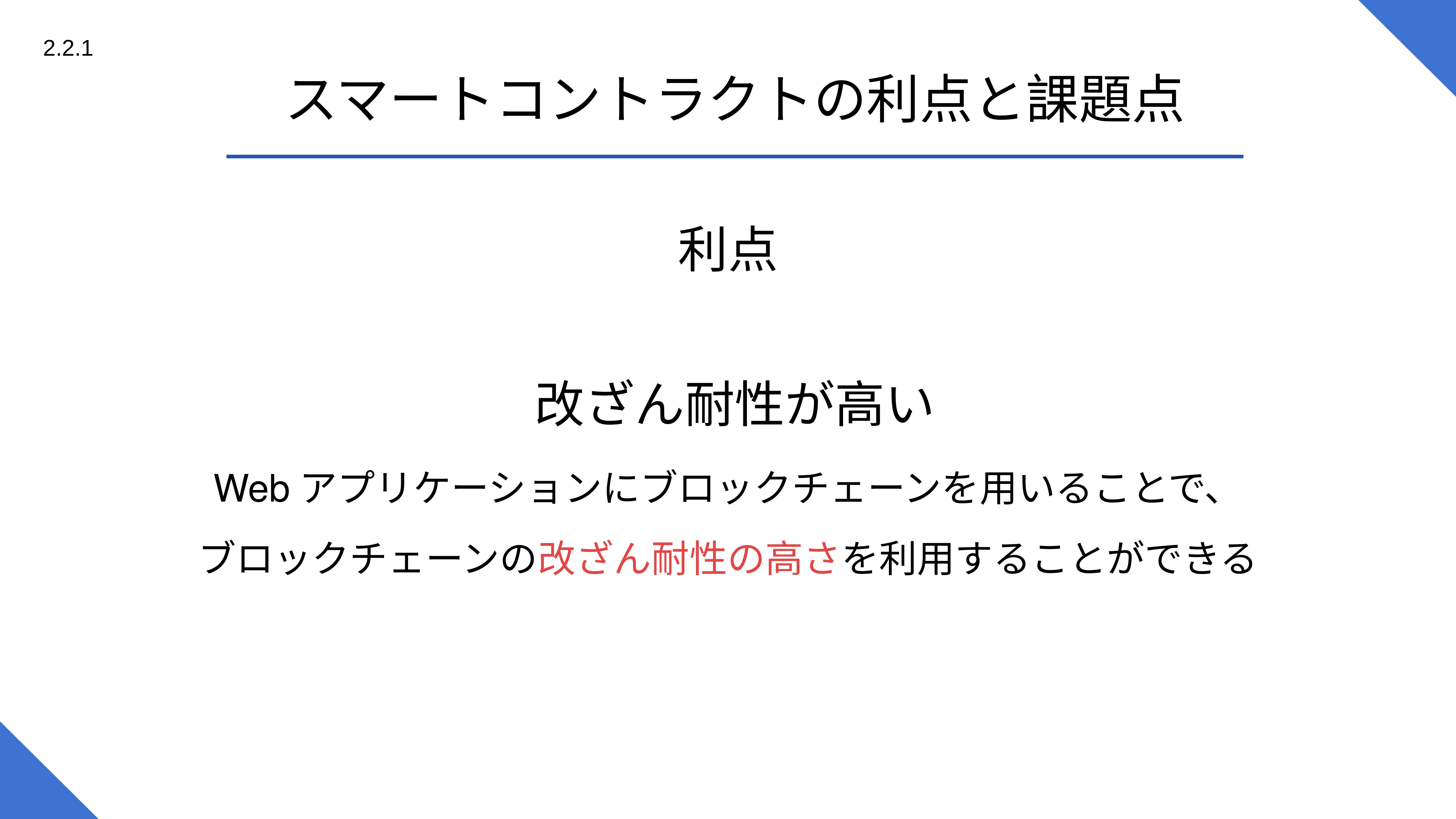

2.2.1
スマートコントラクトの利点と課題点
利点
改ざん耐性が高い
Webアプリケーションにブロックチェーンを用いることで、
ブロックチェーンの改ざん耐性の高さを利用することができる
41